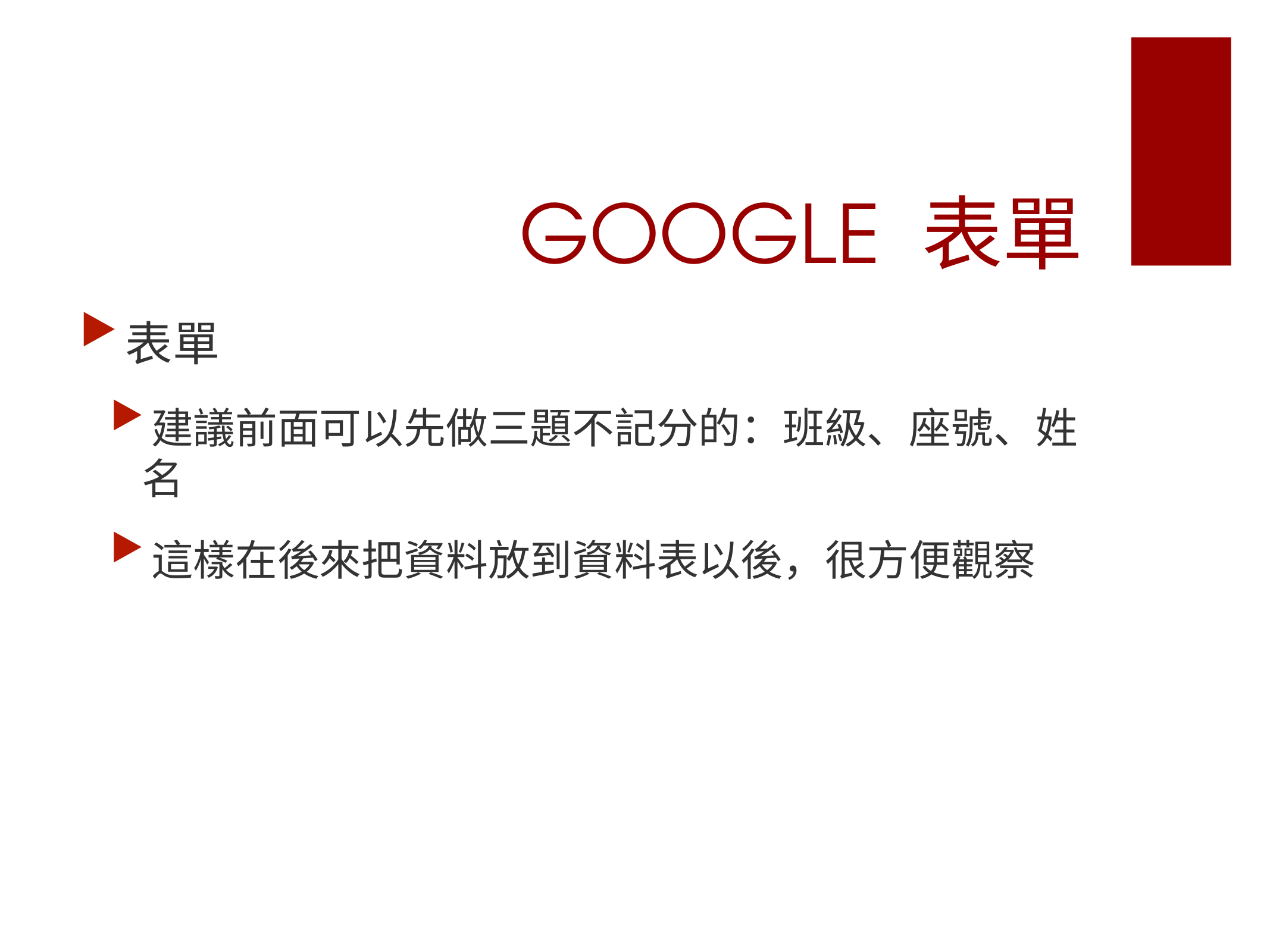

# GOOGLE 表單
表單
建議前面可以先做三題不記分的：班級、座號、姓名
這樣在後來把資料放到資料表以後，很方便觀察